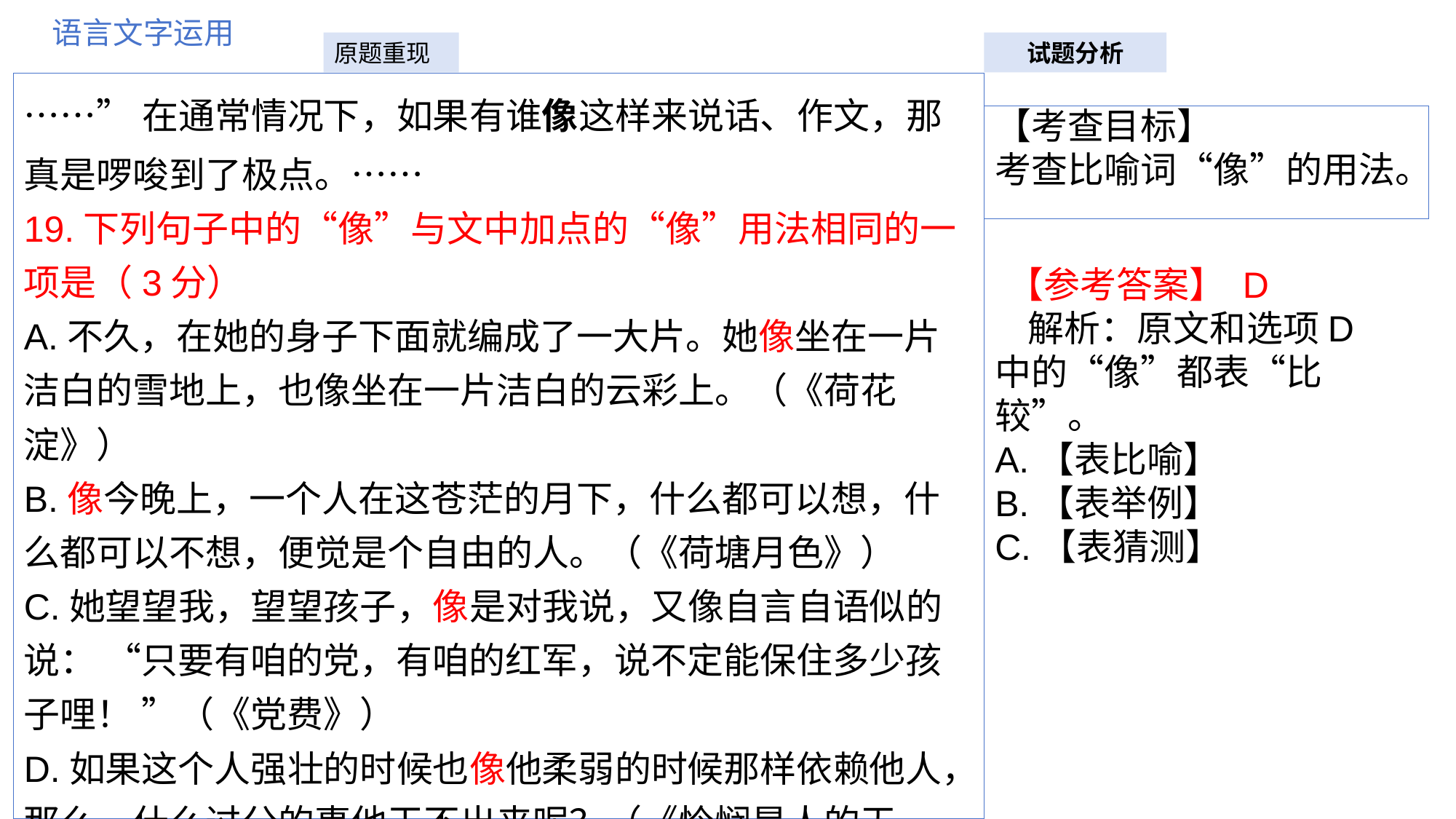

语言文字运用
原题重现
试题分析
……”在通常情况下，如果有谁像这样来说话、作文，那真是啰唆到了极点。……
19.下列句子中的“像”与文中加点的“像”用法相同的一项是（3分）
A.不久，在她的身子下面就编成了一大片。她像坐在一片洁白的雪地上，也像坐在一片洁白的云彩上。（《荷花淀》）
B.像今晚上，一个人在这苍茫的月下，什么都可以想，什么都可以不想，便觉是个自由的人。（《荷塘月色》）
C.她望望我，望望孩子，像是对我说，又像自言自语似的说： “只要有咱的党，有咱的红军，说不定能保住多少孩子哩！ ”（《党费》）
D.如果这个人强壮的时候也像他柔弱的时候那样依赖他人，那么，什么过分的事他干不出来呢？（《怜悯是人的天性》）
【考查目标】
考查比喻词“像”的用法。

 【参考答案】 D
   解析：原文和选项D中的“像”都表“比较”。
A.【表比喻】
B.【表举例】
C.【表猜测】